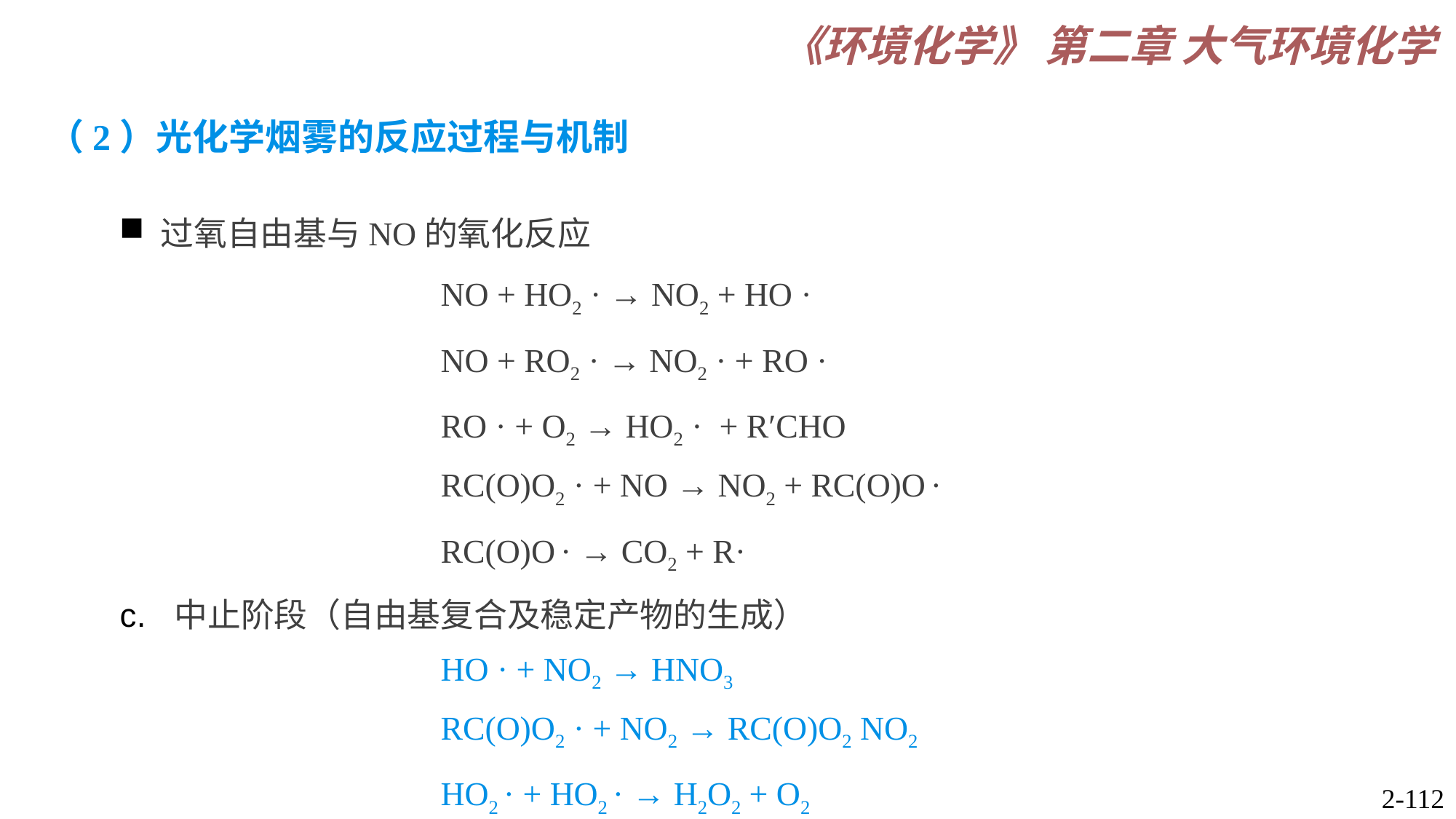

（2）光化学烟雾的反应过程与机制

过氧自由基与NO的氧化反应
NO + HO2 · → NO2 + HO ·
NO + RO2 · → NO2 · + RO ·
RO · + O2 → HO2 ·  + R′CHO
RC(O)O2 · + NO → NO2 + RC(O)O ·
RC(O)O · → CO2 + R·
中止阶段（自由基复合及稳定产物的生成）
HO · + NO2 → HNO3
RC(O)O2 · + NO2 → RC(O)O2 NO2
HO2 · + HO2 · → H2O2 + O2
2-112